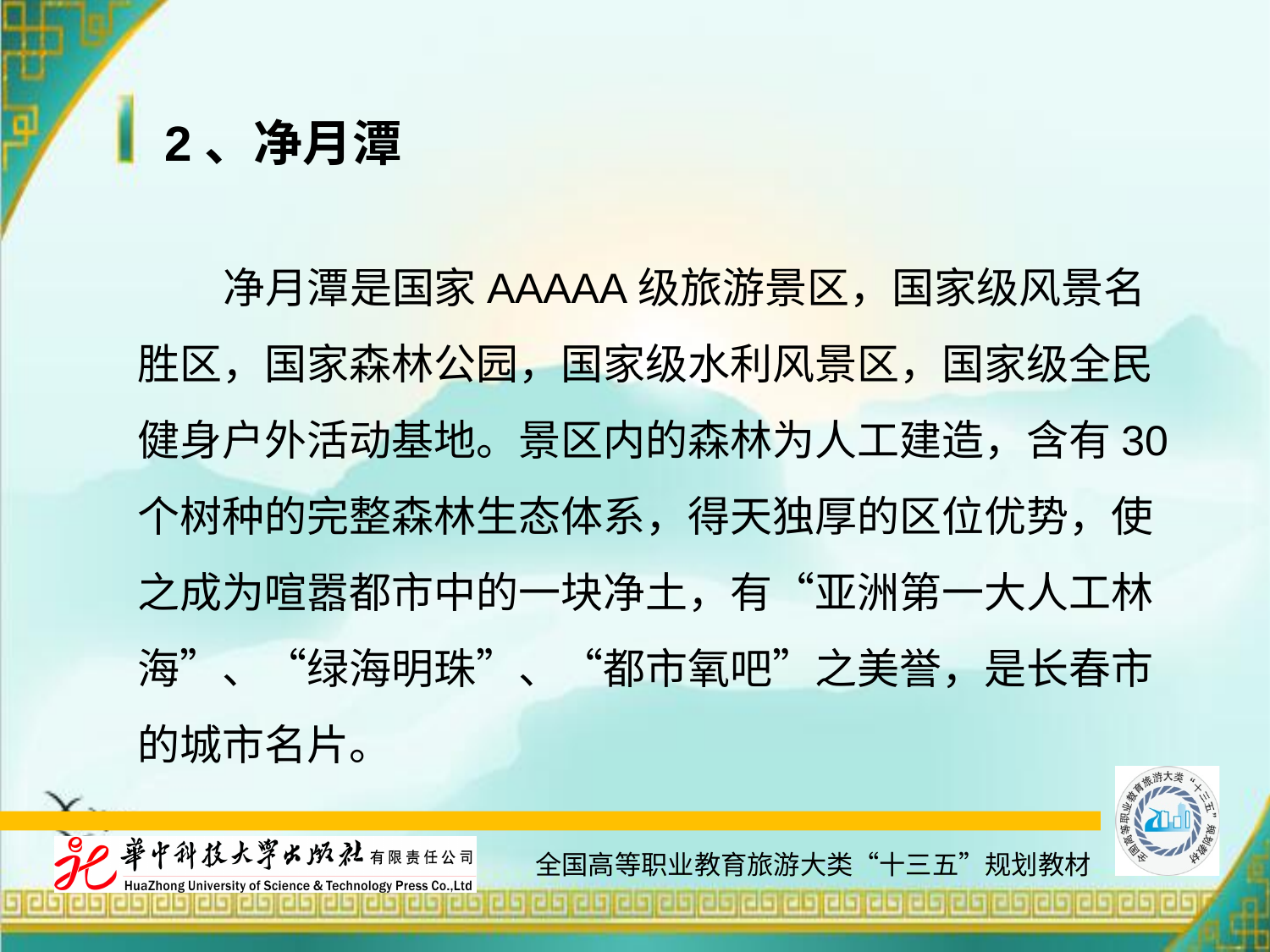

2、净月潭

    净月潭是国家AAAAA级旅游景区，国家级风景名胜区，国家森林公园，国家级水利风景区，国家级全民健身户外活动基地。景区内的森林为人工建造，含有30个树种的完整森林生态体系，得天独厚的区位优势，使之成为喧嚣都市中的一块净土，有“亚洲第一大人工林海”、“绿海明珠”、“都市氧吧”之美誉，是长春市的城市名片。